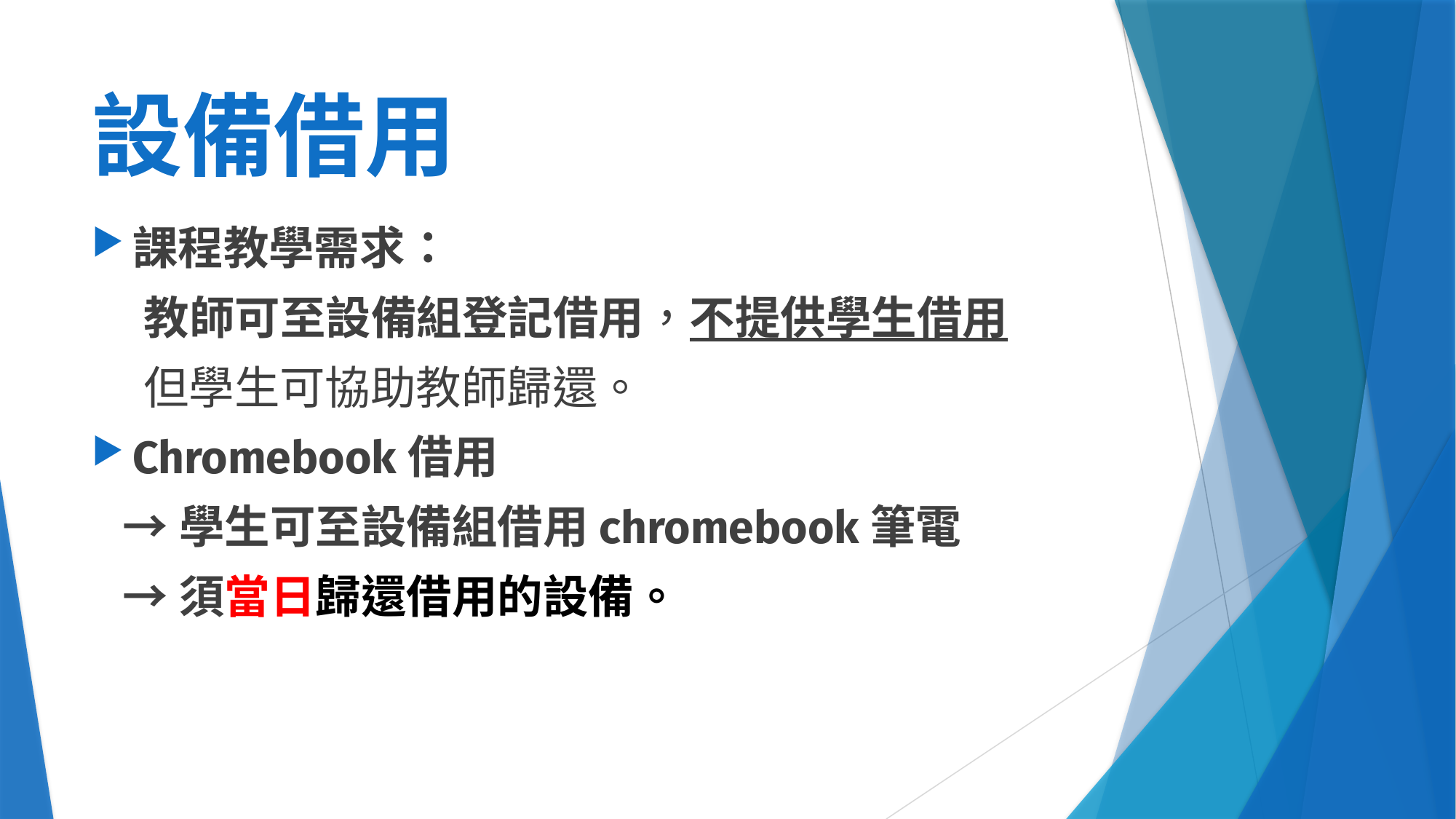

# 設備借用
課程教學需求：
    教師可至設備組登記借用，不提供學生借用
    但學生可協助教師歸還。
Chromebook借用
   →學生可至設備組借用chromebook筆電
   →須當日歸還借用的設備。